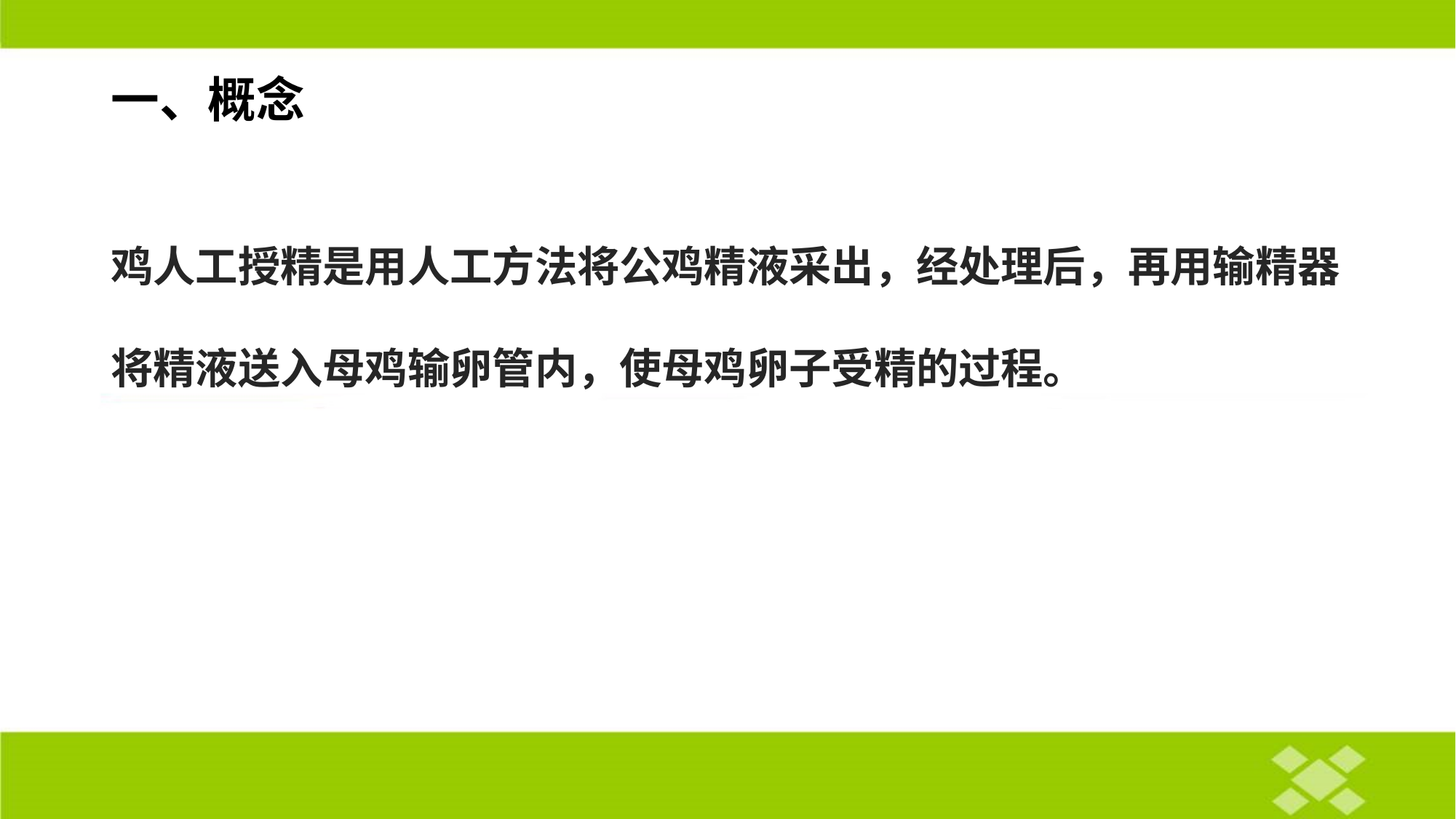

# 一、概念
鸡人工授精是用人工方法将公鸡精液采出，经处理后，再用输精器将精液送入母鸡输卵管内，使母鸡卵子受精的过程。